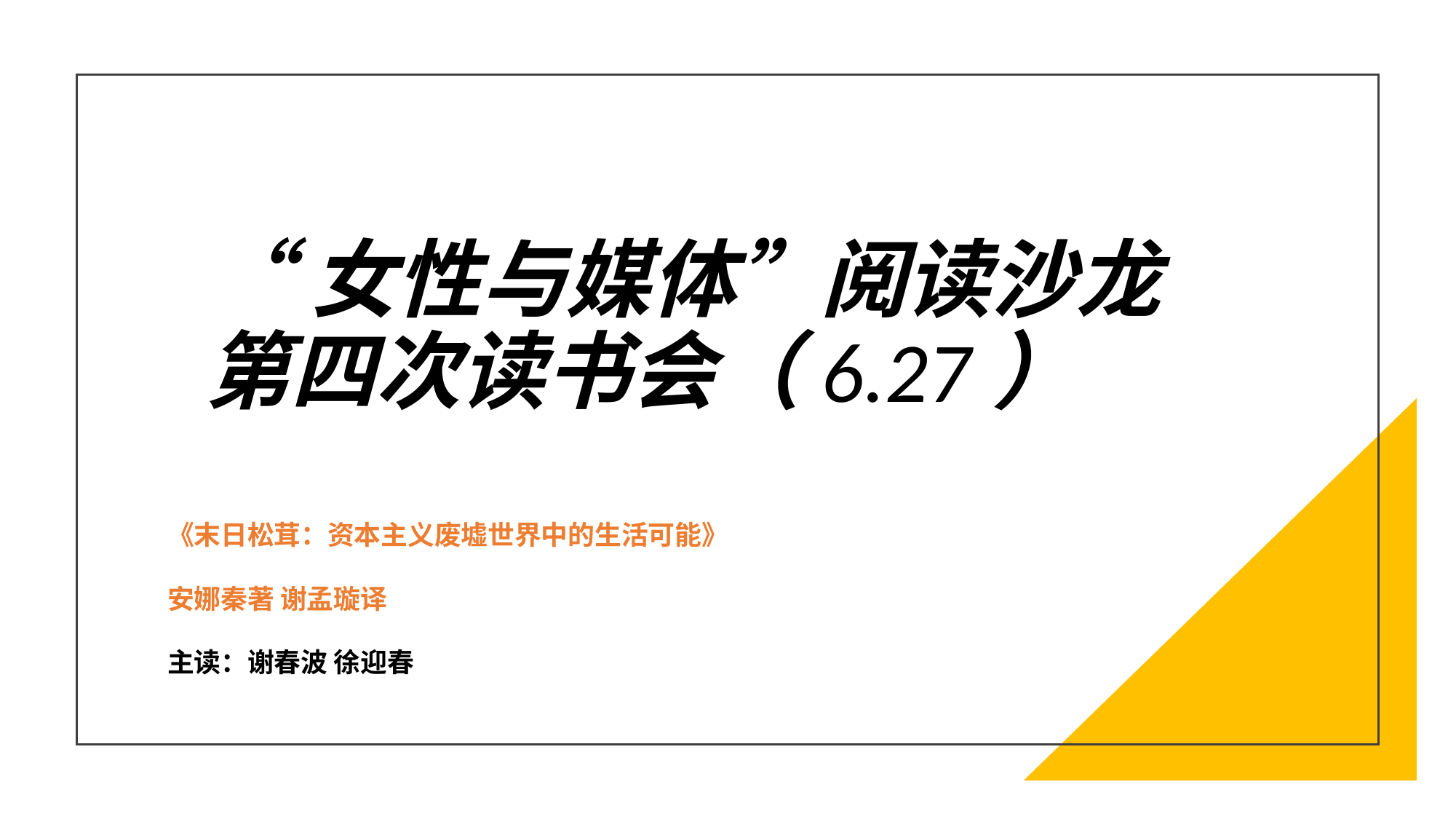

# “女性与媒体”阅读沙龙 第四次读书会（6.27）

《末日松茸：资本主义废墟世界中的生活可能》
安娜秦著 谢孟璇译
主读：谢春波 徐迎春